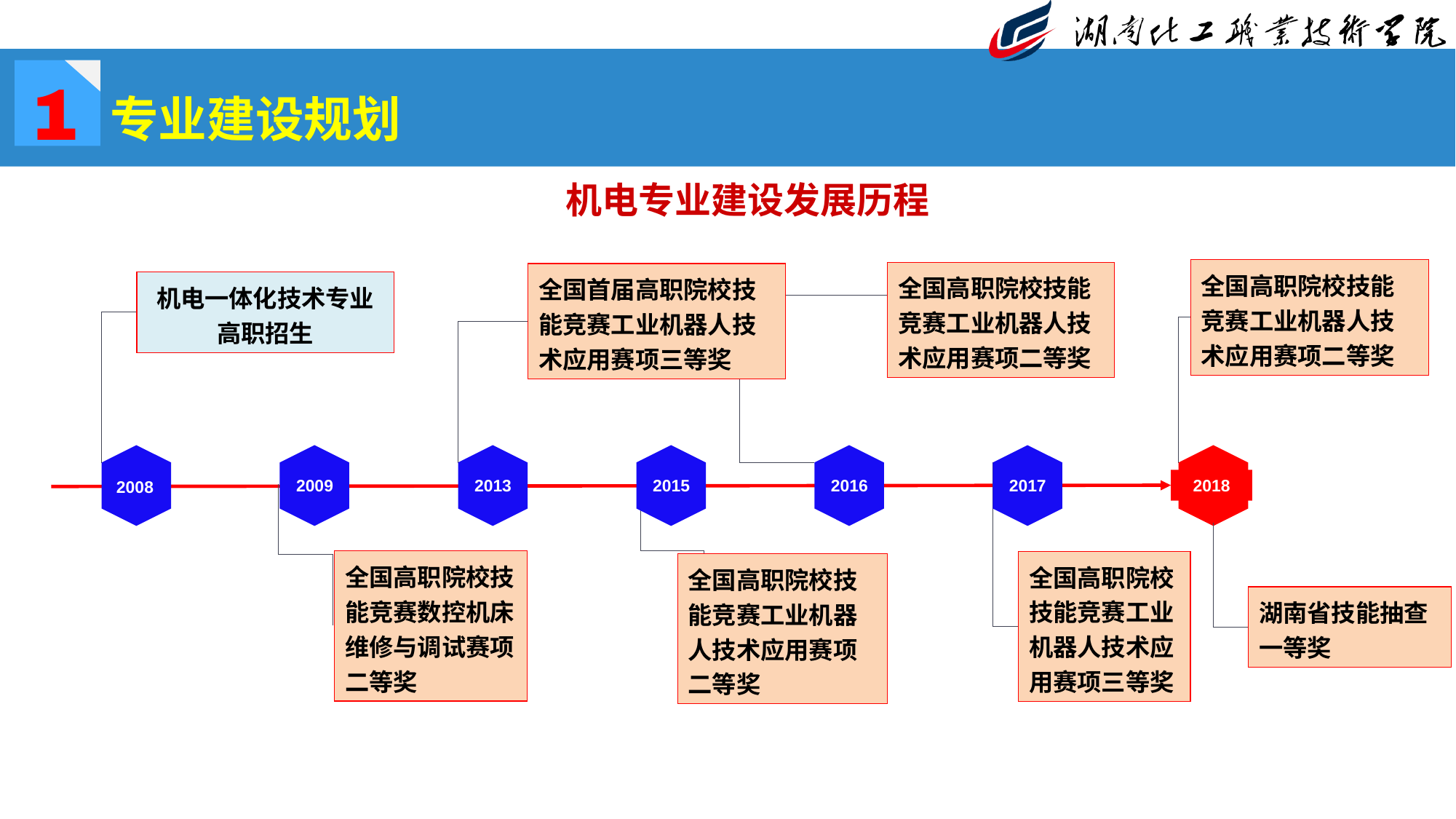

专业建设规划

1
机电专业建设发展历程
全国高职院校技能竞赛工业机器人技术应用赛项二等奖
全国高职院校技能竞赛工业机器人技术应用赛项二等奖
全国首届高职院校技能竞赛工业机器人技术应用赛项三等奖
机电一体化技术专业高职招生

2009

2013

2015

2016

2017

2018

2008
全国高职院校技能竞赛数控机床维修与调试赛项二等奖
全国高职院校技能竞赛工业机器人技术应用赛项三等奖
全国高职院校技能竞赛工业机器人技术应用赛项二等奖
湖南省技能抽查一等奖